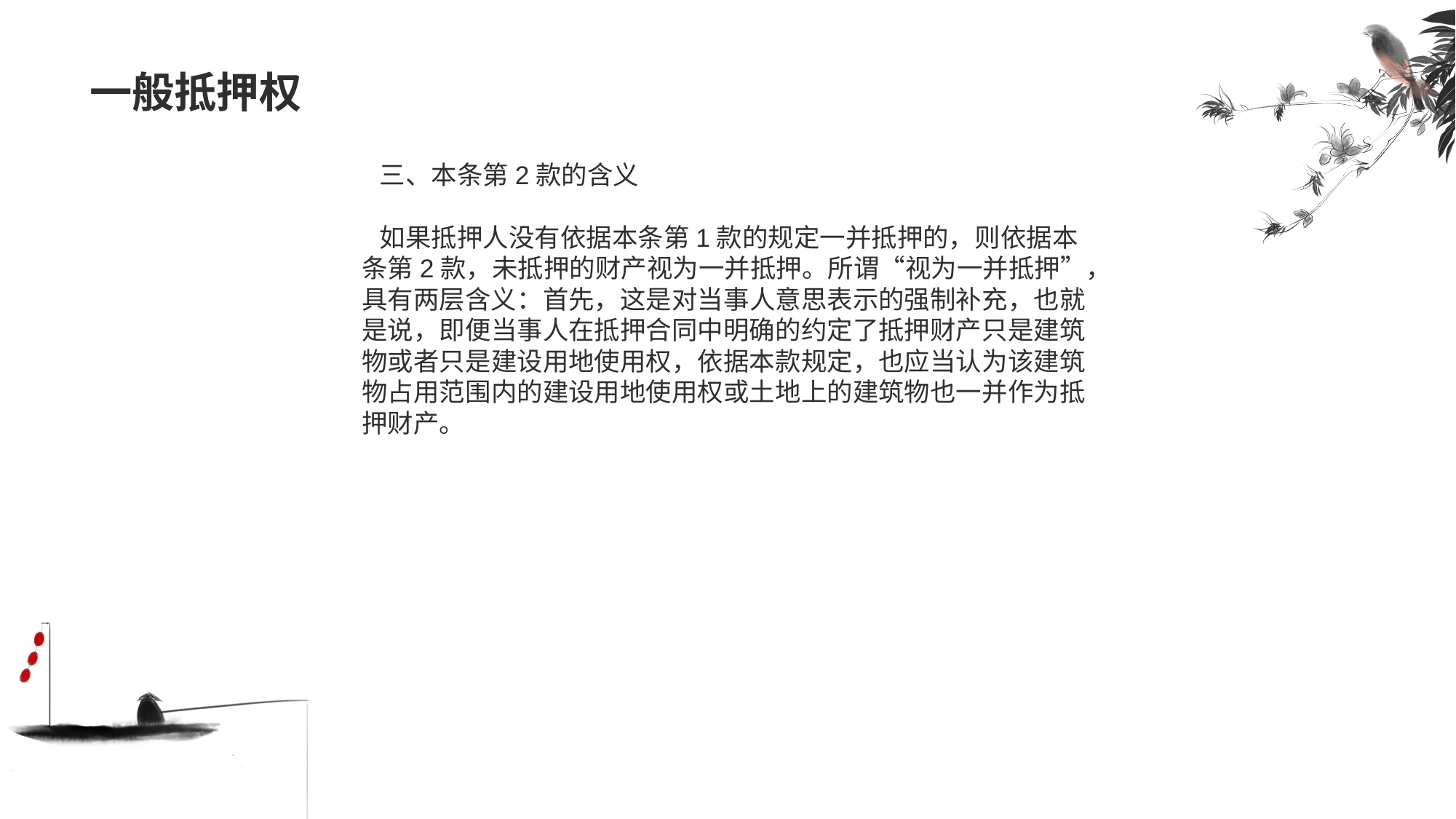

# 一般抵押权

  三、本条第2款的含义

  如果抵押人没有依据本条第1款的规定一并抵押的，则依据本条第2款，未抵押的财产视为一并抵押。所谓“视为一并抵押”，具有两层含义：首先，这是对当事人意思表示的强制补充，也就是说，即便当事人在抵押合同中明确的约定了抵押财产只是建筑物或者只是建设用地使用权，依据本款规定，也应当认为该建筑物占用范围内的建设用地使用权或土地上的建筑物也一并作为抵押财产。
85